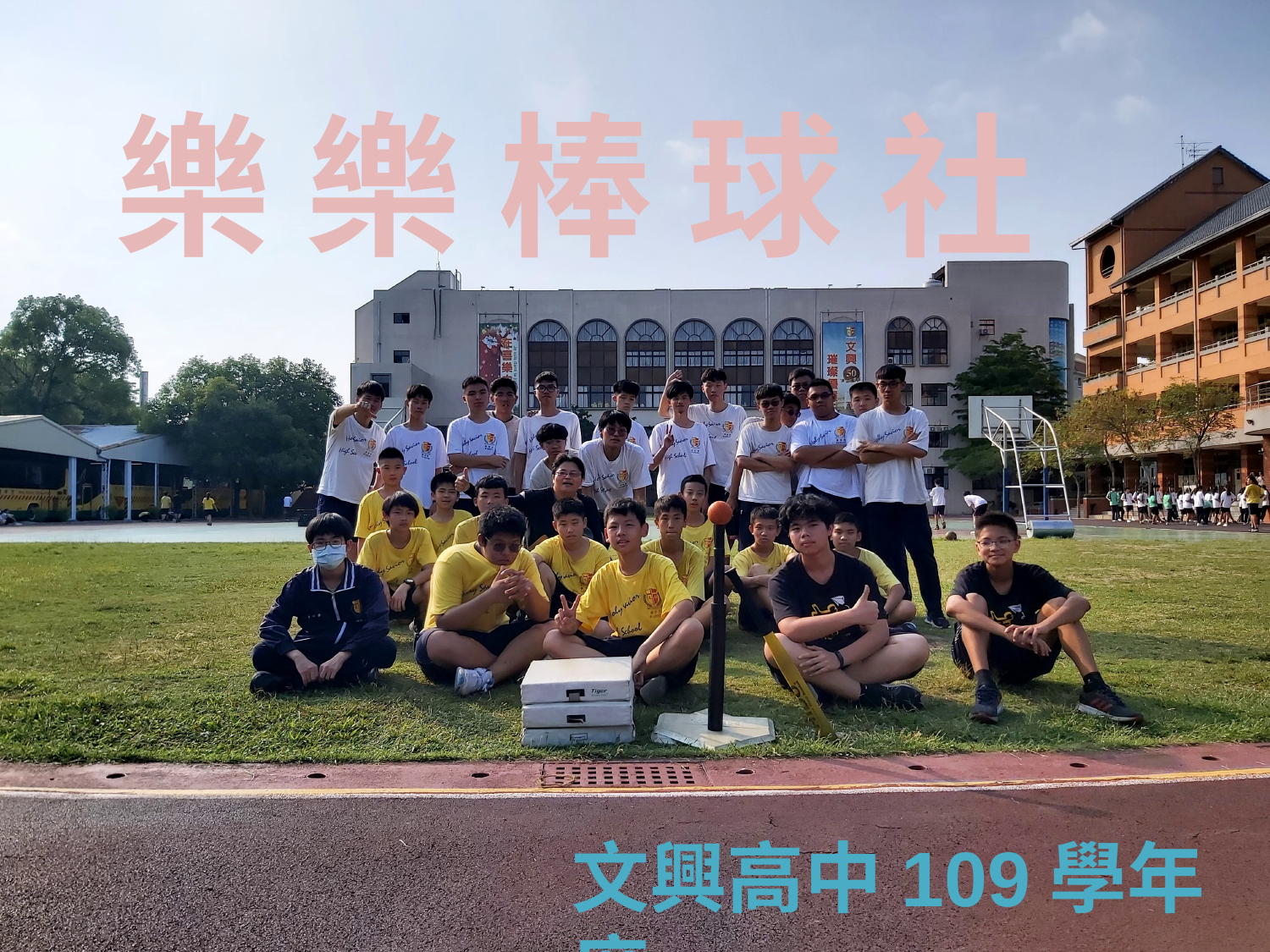

# 樂 樂 棒 球 社
文興高中109學年度